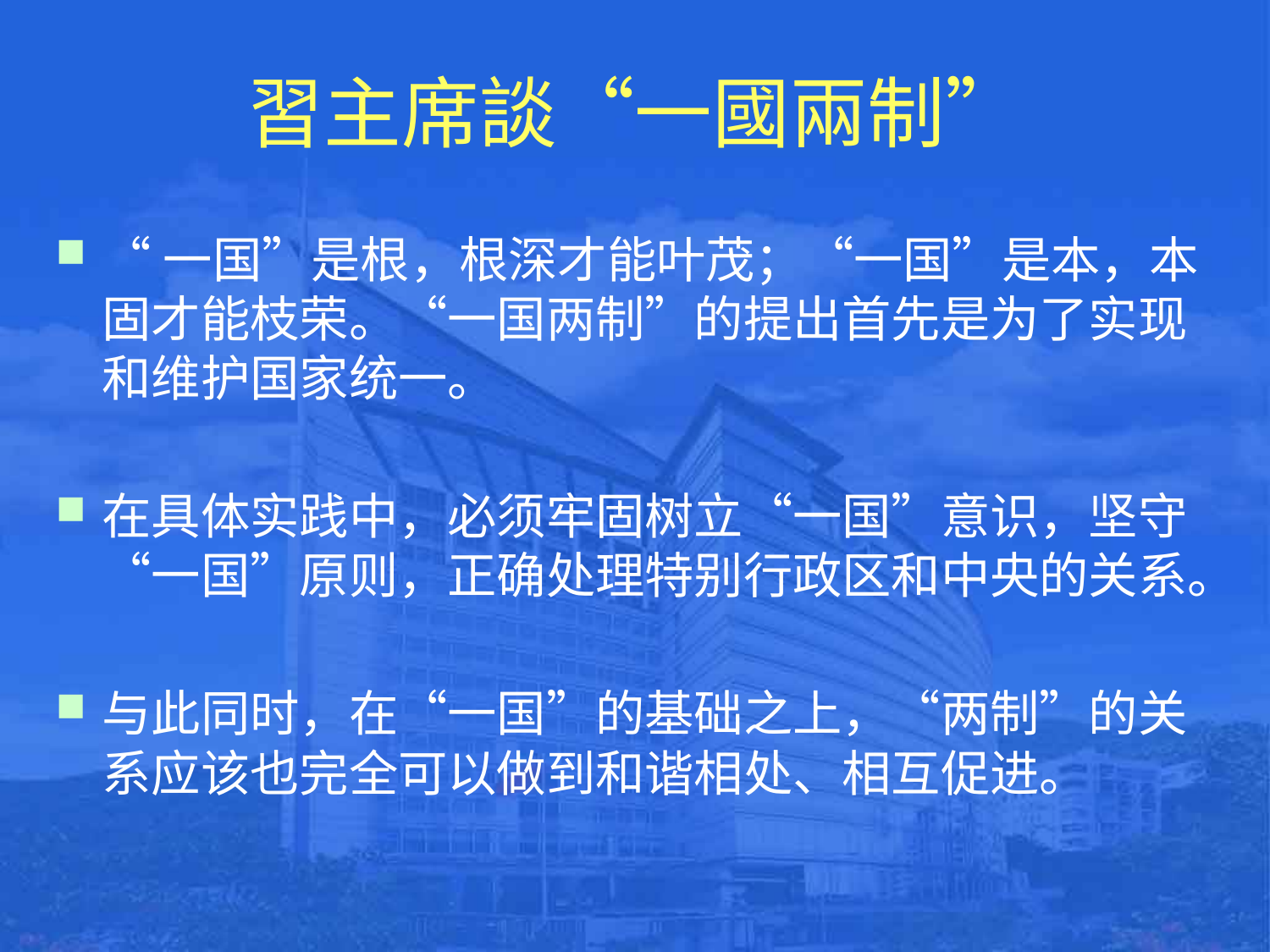

# 習主席談“一國兩制”
“一国”是根，根深才能叶茂；“一国”是本，本固才能枝荣。“一国两制”的提出首先是为了实现和维护国家统一。

在具体实践中，必须牢固树立“一国”意识，坚守“一国”原则，正确处理特别行政区和中央的关系。

与此同时，在“一国”的基础之上，“两制”的关系应该也完全可以做到和谐相处、相互促进。